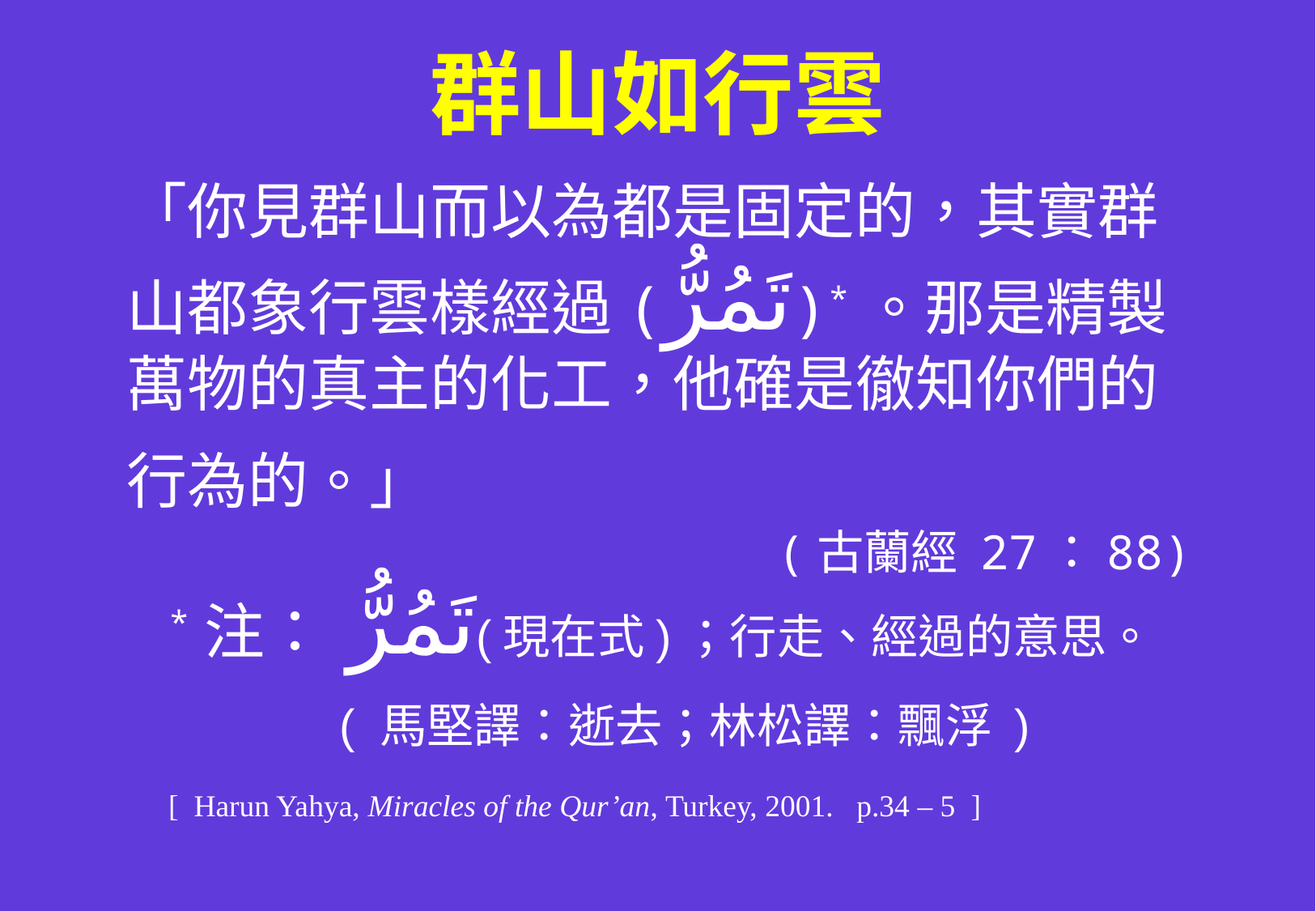

群山如行雲
「你見群山而以為都是固定的，其實群山都象行雲樣經過(تَمُرُّ)*。那是精製萬物的真主的化工，他確是徹知你們的行為的。」
(古蘭經 27：88)
*注： تَمُرُّ(現在式)；行走、經過的意思。
             ( 馬堅譯：逝去；林松譯：飄浮 )
[  Harun Yahya, Miracles of the Qur’an, Turkey, 2001.   p.34 – 5  ]